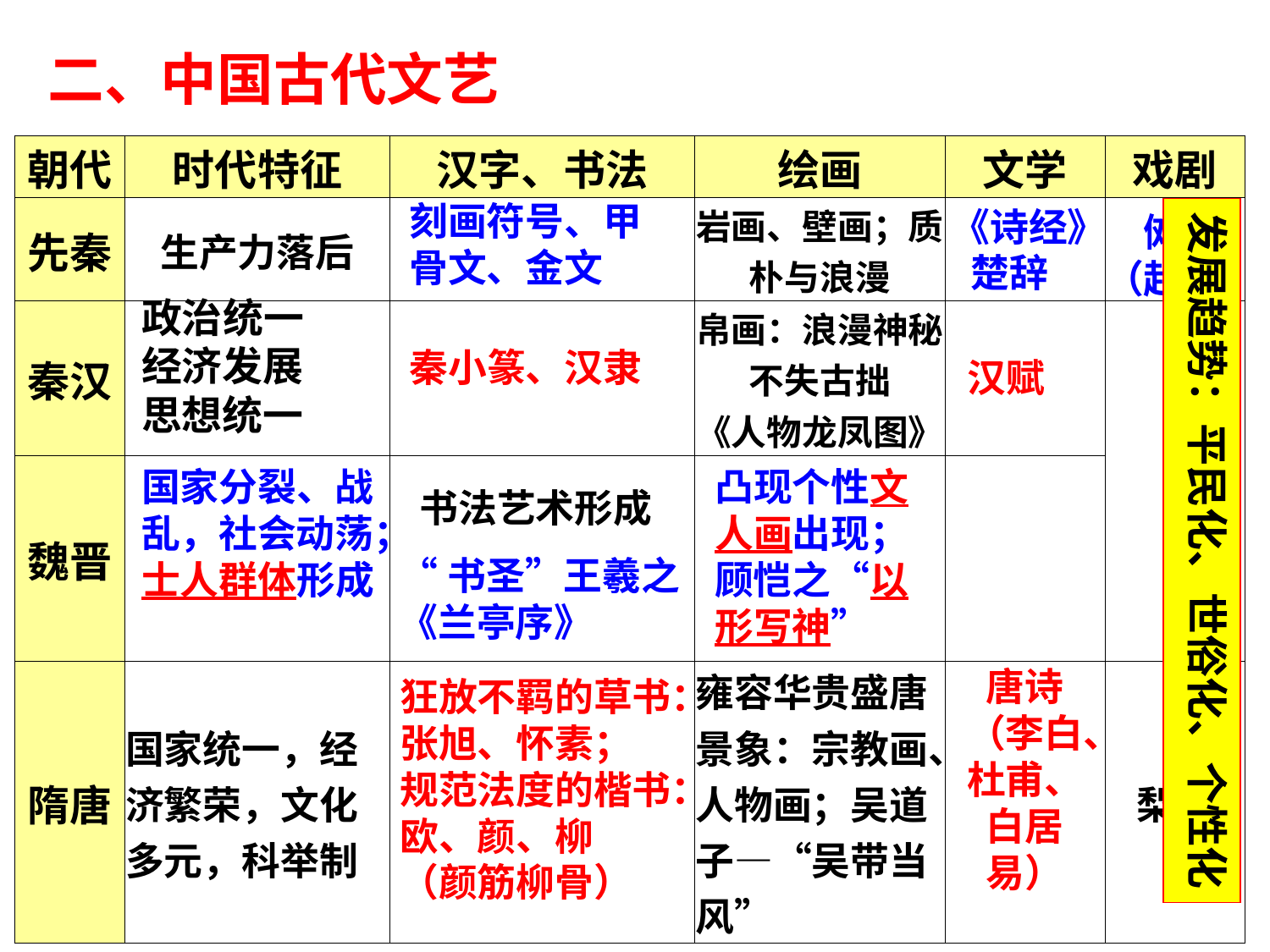

二、中国古代文艺
| 朝代 | 时代特征 | 汉字、书法 | 绘画 | 文学 | 戏剧 |
| --- | --- | --- | --- | --- | --- |
| 先秦 | 生产力落后 |  | 岩画、壁画；质朴与浪漫 |  |  |
| 秦汉 |  |  | 帛画：浪漫神秘不失古拙 《人物龙凤图》 |  |  |
| 魏晋 |  | 书法艺术形成 |  |  |  |
| 隋唐 | 国家统一，经济繁荣，文化多元，科举制 |  | 雍容华贵盛唐景象：宗教画、人物画；吴道子—“吴带当风” |  | 梨园 |
刻画符号、甲骨文、金文
《诗经》
楚辞
发展趋势：平民化、世俗化、个性化
傩戏
（起源）
政治统一
经济发展
思想统一
秦小篆、汉隶
汉赋
国家分裂、战乱，社会动荡；士人群体形成
凸现个性文人画出现；顾恺之“以形写神”
“书圣”王羲之《兰亭序》
唐诗
（李白、杜甫、白居易）
狂放不羁的草书：张旭、怀素；
规范法度的楷书：欧、颜、柳
（颜筋柳骨）